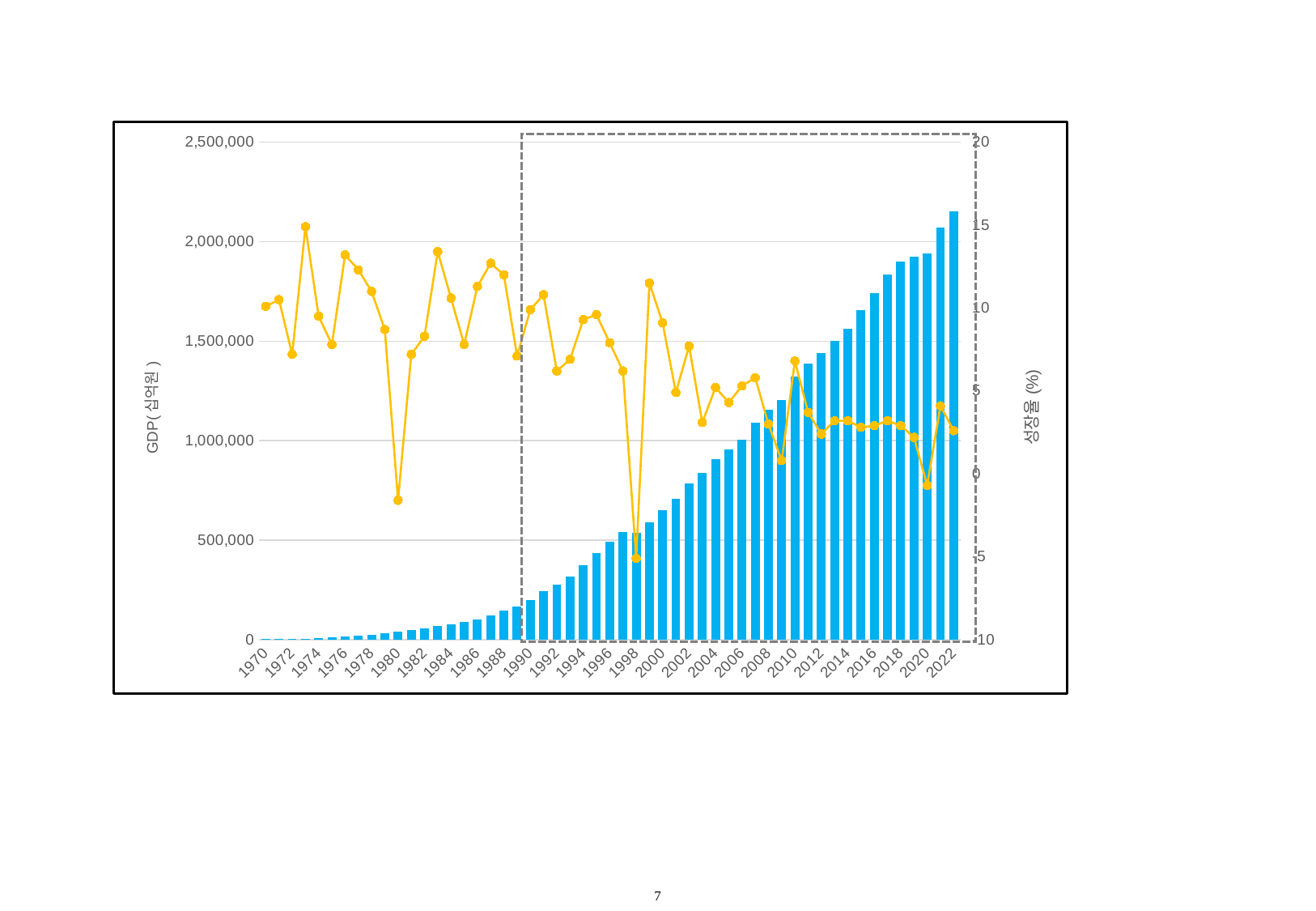

#

### Chart

| Category | GDP | 실질GDP성장률 |
|---|---|---|
| 1970 | 2796.6 | 10.1 |
| 1971 | 3438.0 | 10.5 |
| 1972 | 4267.7 | 7.2 |
| 1973 | 5527.3 | 14.9 |
| 1974 | 7905.0 | 9.5 |
| 1975 | 10543.6 | 7.8 |
| 1976 | 14472.8 | 13.2 |
| 1977 | 18608.1 | 12.3 |
| 1978 | 25154.5 | 11.0 |
| 1979 | 32402.3 | 8.7 |
| 1980 | 39725.1 | -1.6 |
| 1981 | 49669.8 | 7.2 |
| 1982 | 57286.6 | 8.3 |
| 1983 | 68080.1 | 13.4 |
| 1984 | 78591.3 | 10.6 |
| 1985 | 88129.7 | 7.8 |
| 1986 | 102985.8 | 11.3 |
| 1987 | 121697.8 | 12.7 |
| 1988 | 145994.7 | 12.0 |
| 1989 | 165801.8 | 7.1 |
| 1990 | 200556.2 | 9.9 |
| 1991 | 242481.1 | 10.8 |
| 1992 | 277540.8 | 6.2 |
| 1993 | 315181.3 | 6.9 |
| 1994 | 372493.4 | 9.3 |
| 1995 | 436988.8 | 9.6 |
| 1996 | 490850.9 | 7.9 |
| 1997 | 542001.8 | 6.2 |
| 1998 | 537215.3 | -5.1 |
| 1999 | 591453.0 | 11.5 |
| 2000 | 651634.4 | 9.1 |
| 2001 | 707021.3 | 4.9 |
| 2002 | 784741.3 | 7.7 |
| 2003 | 837365.0 | 3.1 |
| 2004 | 908439.2 | 5.2 |
| 2005 | 957447.8 | 4.3 |
| 2006 | 1005601.5 | 5.3 |
| 2007 | 1089660.2 | 5.8 |
| 2008 | 1154216.5 | 3.0 |
| 2009 | 1205347.7 | 0.8 |
| 2010 | 1322611.2 | 6.8 |
| 2011 | 1388937.2 | 3.7 |
| 2012 | 1440111.4 | 2.4 |
| 2013 | 1500819.1 | 3.2 |
| 2014 | 1562928.9 | 3.2 |
| 2015 | 1658020.4 | 2.8 |
| 2016 | 1740779.6 | 2.9 |
| 2017 | 1835698.2 | 3.2 |
| 2018 | 1898192.6 | 2.9 |
| 2019 | 1924498.1 | 2.2 |
| 2020 | 1940726.2 | -0.7 |
| 2021 | 2071658.0 | 4.1 |
| 2022 | 2150575.8 | 2.6 |